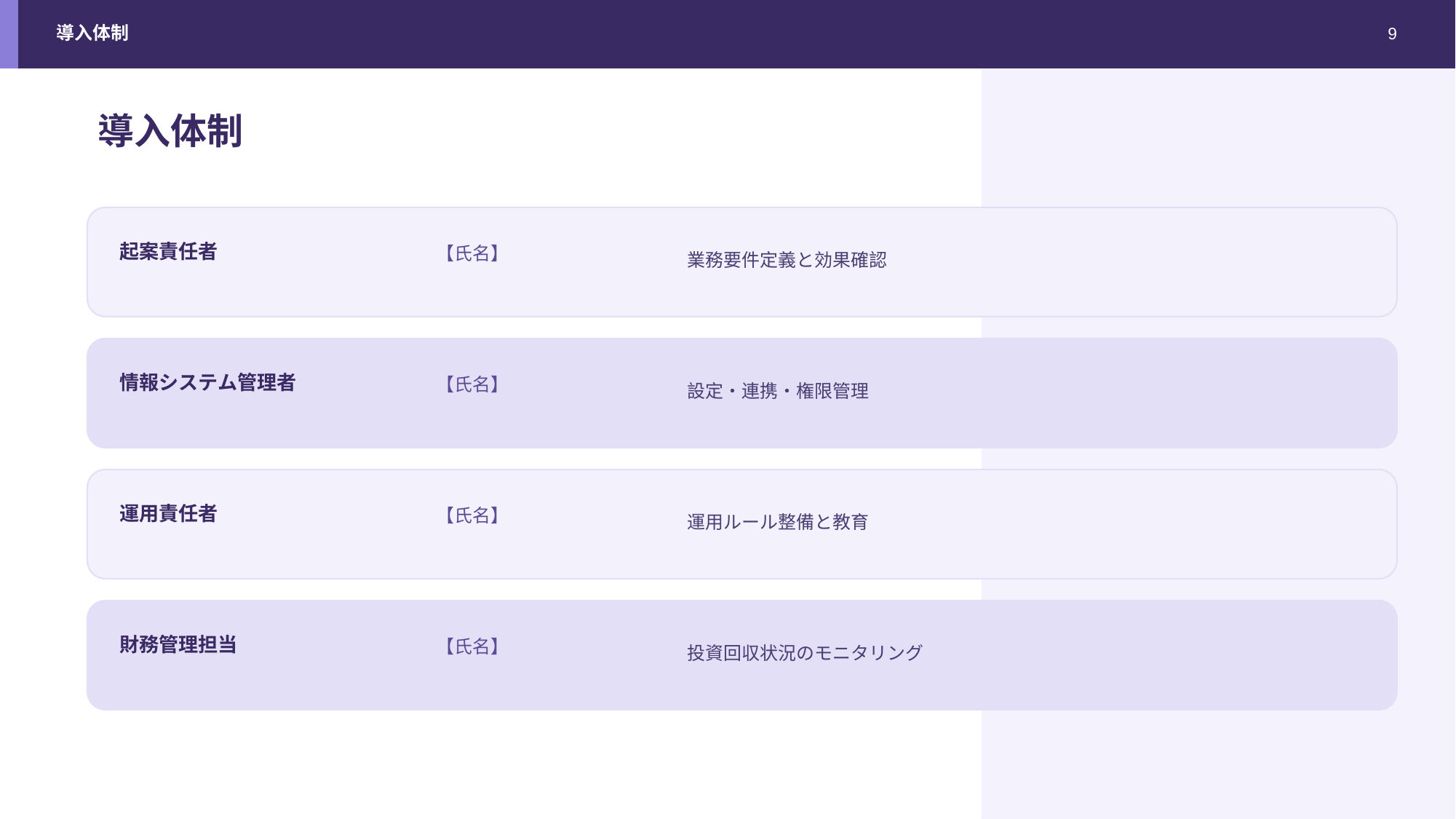

導入体制
9

導入体制

業務要件定義と効果確認
起案責任者
【氏名】

設定・連携・権限管理
情報システム管理者
【氏名】

運用ルール整備と教育
運用責任者
【氏名】

投資回収状況のモニタリング
財務管理担当
【氏名】